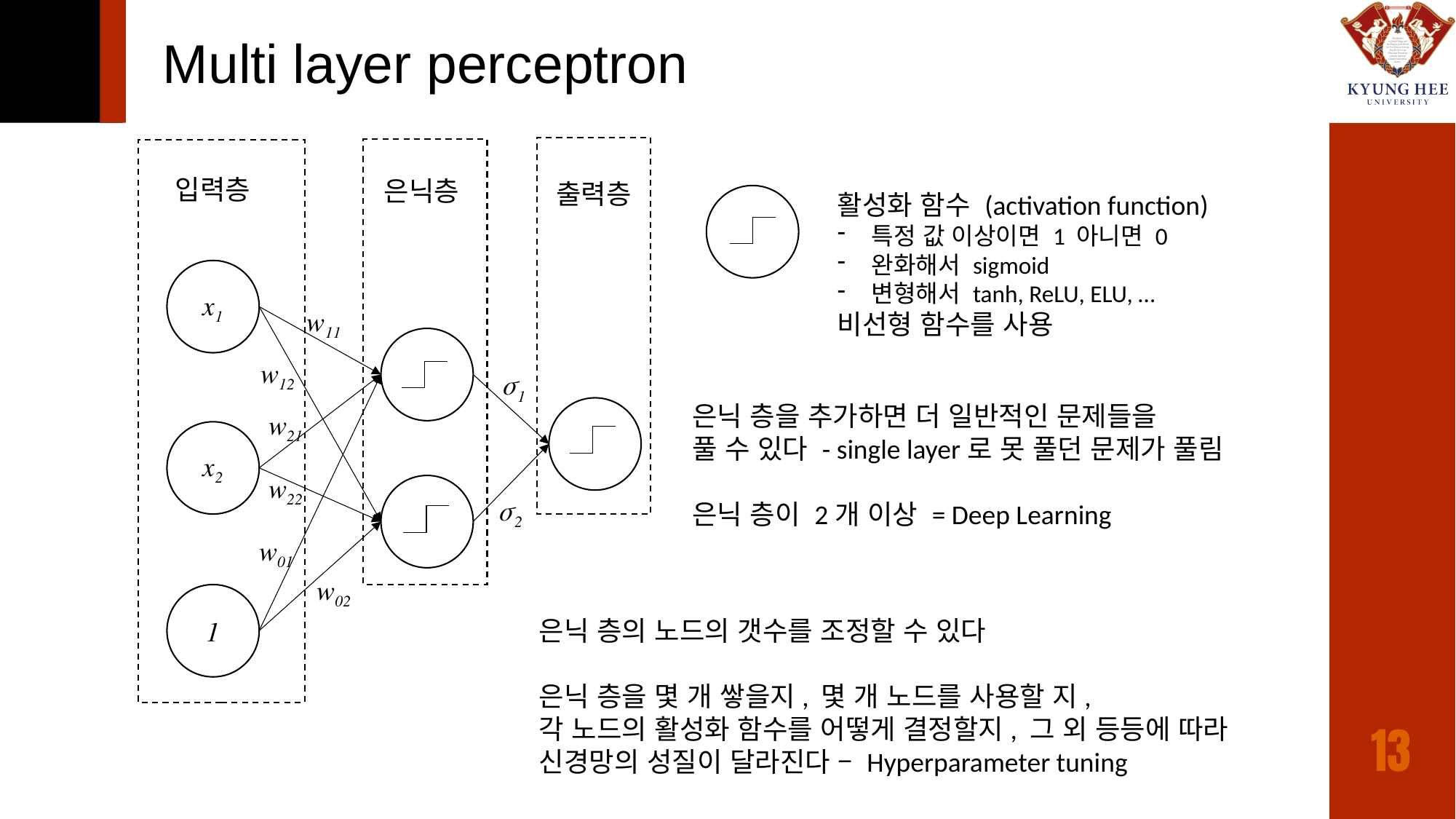

# Multi layer perceptron

입력층
은닉층
출력층
활성화 함수 (activation function)
특정 값 이상이면 1 아니면 0
완화해서 sigmoid
변형해서 tanh, ReLU, ELU, …
비선형 함수를 사용

x1
w11

w12
σ1
은닉 층을 추가하면 더 일반적인 문제들을
풀 수 있다 - single layer로 못 풀던 문제가 풀림

은닉 층이 2개 이상 = Deep Learning

w21
x2
w22

σ2
w01
w02
1
은닉 층의 노드의 갯수를 조정할 수 있다

은닉 층을 몇 개 쌓을지, 몇 개 노드를 사용할 지,
각 노드의 활성화 함수를 어떻게 결정할지, 그 외 등등에 따라
신경망의 성질이 달라진다 – Hyperparameter tuning
13